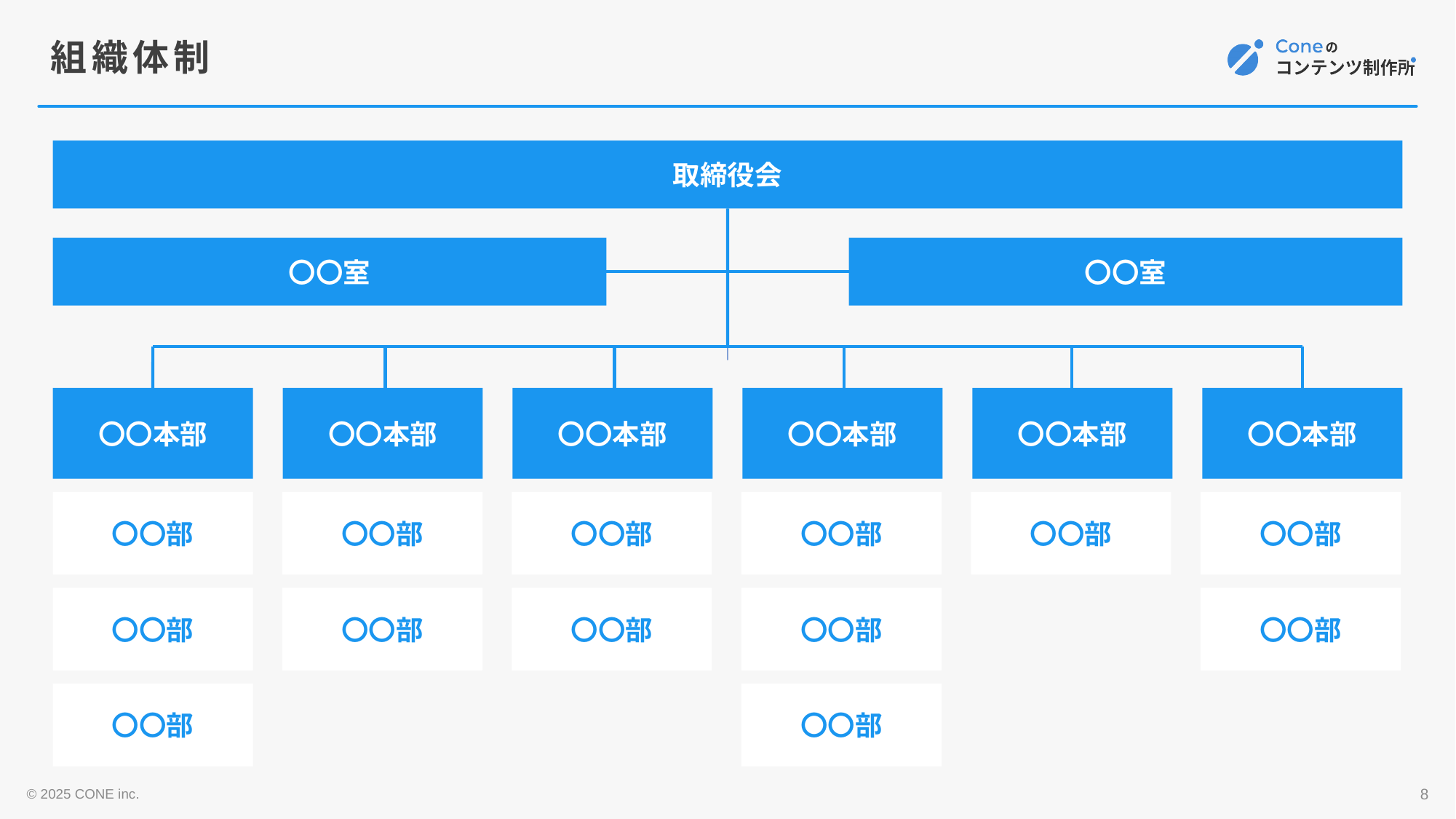

# 組織体制
取締役会
〇〇室
〇〇室
〇〇本部
〇〇本部
〇〇本部
〇〇本部
〇〇本部
〇〇本部
〇〇部
〇〇部
〇〇部
〇〇部
〇〇部
〇〇部
〇〇部
〇〇部
〇〇部
〇〇部
〇〇部
〇〇部
〇〇部
8
© 2025 CONE inc.